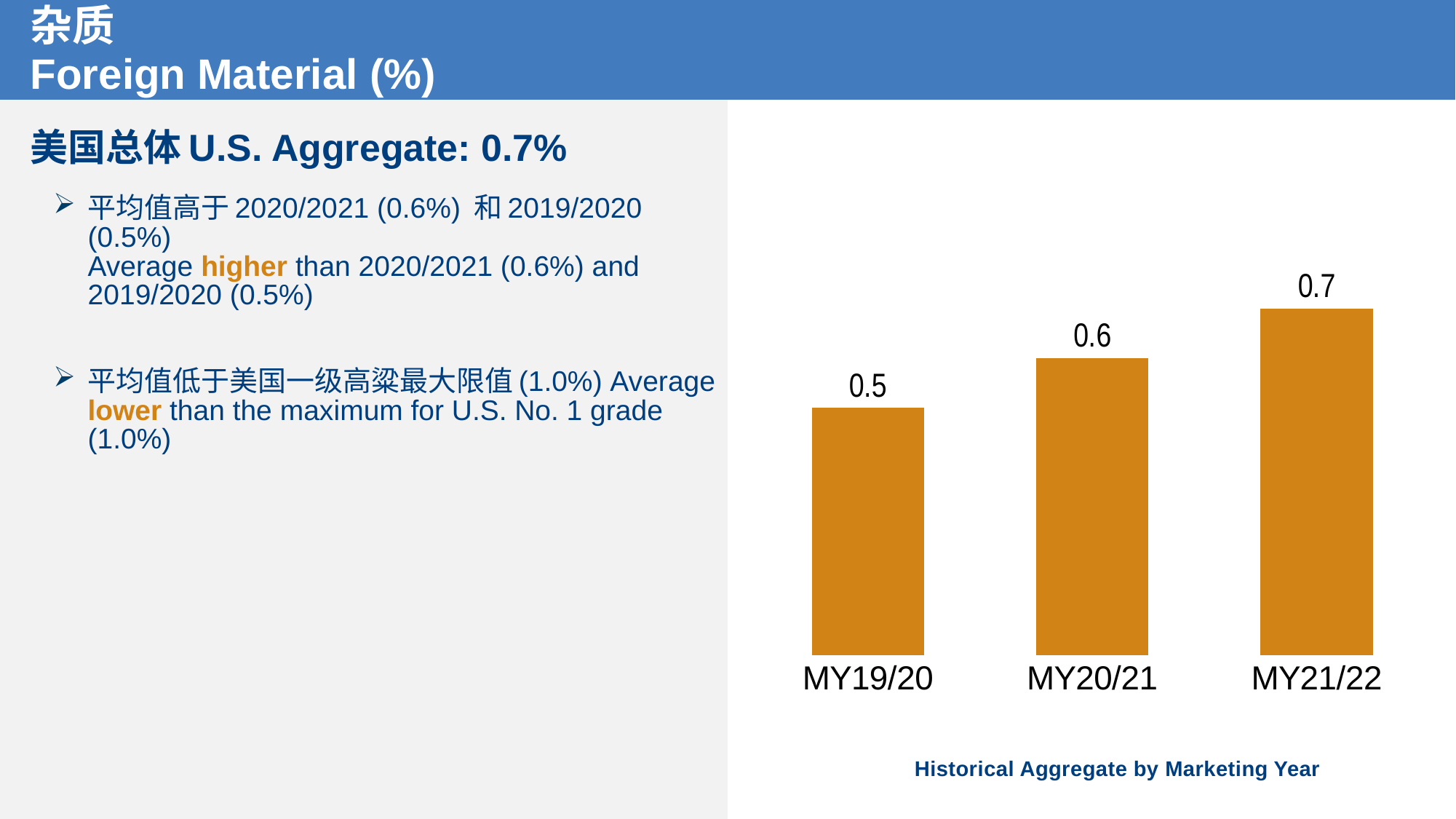

# 杂质 Foreign Material (%)

### Chart

| Category | Foreign Material (%) |
|---|---|
| MY19/20 | 0.5 |
| MY20/21 | 0.6 |
| MY21/22 | 0.7 |
美国总体U.S. Aggregate: 0.7%

平均值高于2020/2021 (0.6%) 和2019/2020 (0.5%)
Average higher than 2020/2021 (0.6%) and 2019/2020 (0.5%)

平均值低于美国一级高粱最大限值(1.0%) Average lower than the maximum for U.S. No. 1 grade (1.0%)